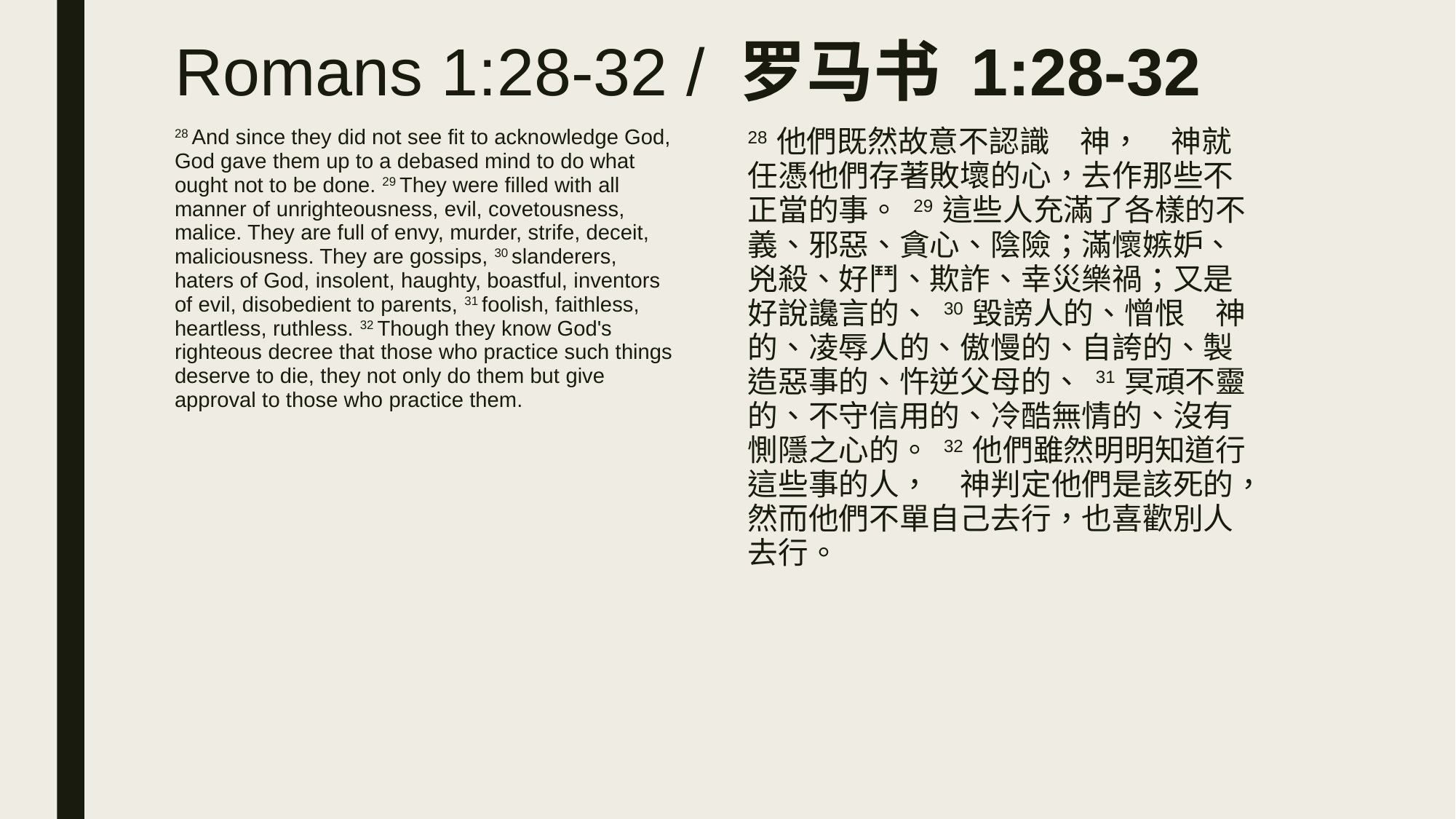

# Romans 1:28-32 / 罗马书 1:28-32
28 And since they did not see fit to acknowledge God, God gave them up to a debased mind to do what ought not to be done. 29 They were filled with all manner of unrighteousness, evil, covetousness, malice. They are full of envy, murder, strife, deceit, maliciousness. They are gossips, 30 slanderers, haters of God, insolent, haughty, boastful, inventors of evil, disobedient to parents, 31 foolish, faithless, heartless, ruthless. 32 Though they know God's righteous decree that those who practice such things deserve to die, they not only do them but give approval to those who practice them.
28 他們既然故意不認識　神，　神就任憑他們存著敗壞的心，去作那些不正當的事。 29 這些人充滿了各樣的不義、邪惡、貪心、陰險；滿懷嫉妒、兇殺、好鬥、欺詐、幸災樂禍；又是好說讒言的、 30 毀謗人的、憎恨　神的、凌辱人的、傲慢的、自誇的、製造惡事的、忤逆父母的、 31 冥頑不靈的、不守信用的、冷酷無情的、沒有惻隱之心的。 32 他們雖然明明知道行這些事的人，　神判定他們是該死的，然而他們不單自己去行，也喜歡別人去行。